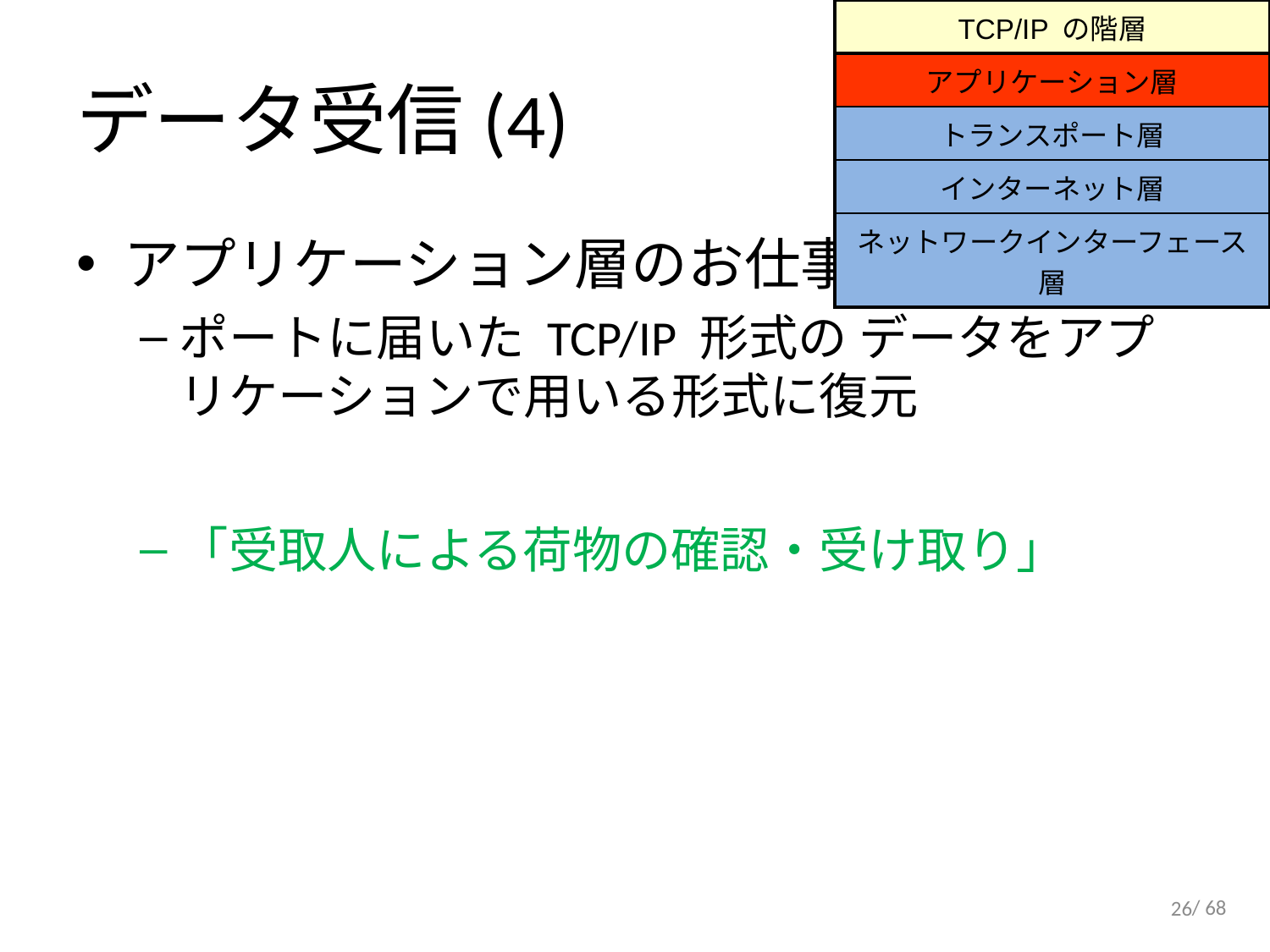

| TCP/IP の階層 |
| --- |
| アプリケーション層 |
| トランスポート層 |
| インターネット層 |
| ネットワークインターフェース層 |
# データ受信(4)
アプリケーション層のお仕事
ポートに届いた TCP/IP 形式の データをアプリケーションで用いる形式に復元

「受取人による荷物の確認・受け取り」
26